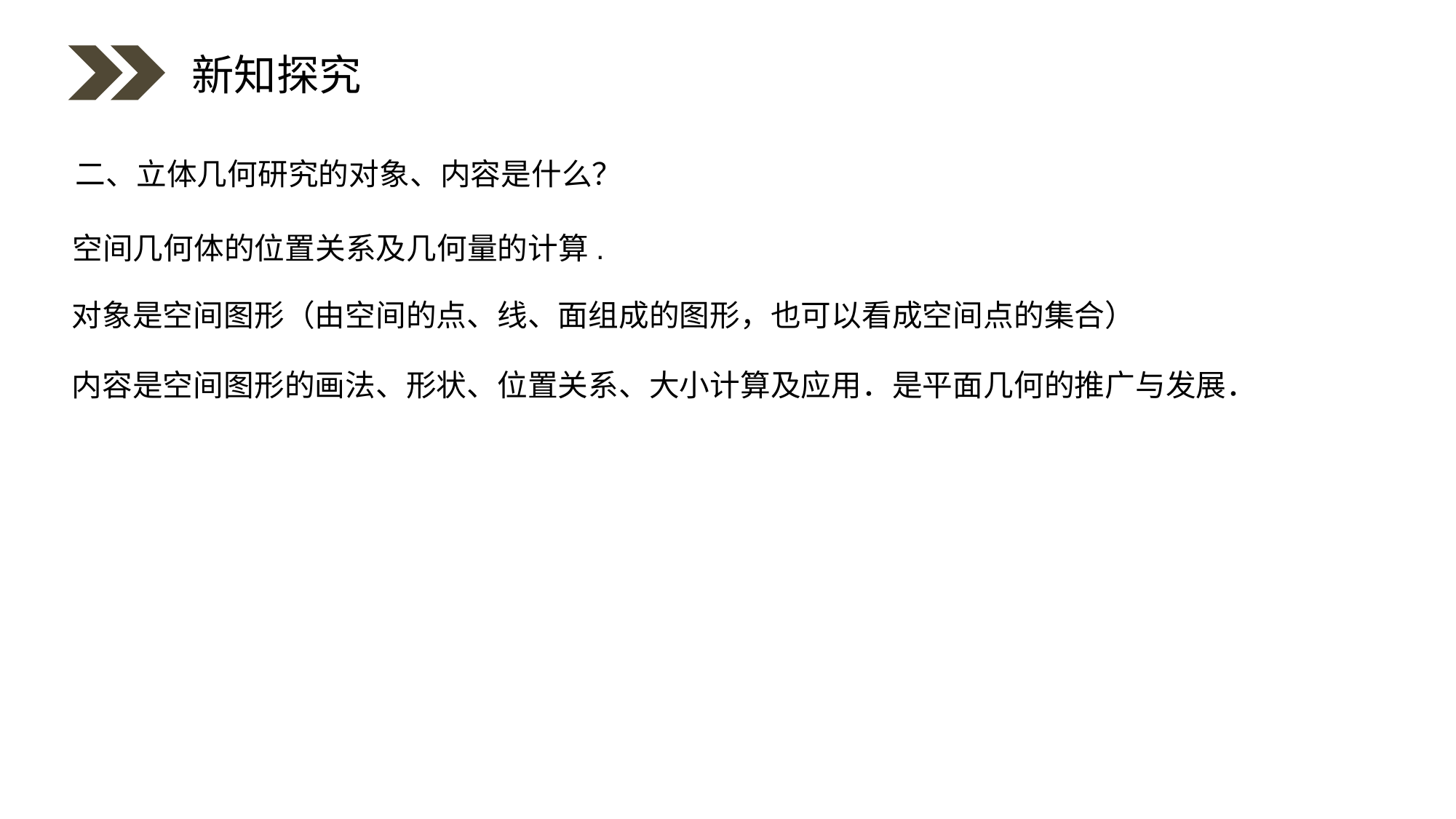

新知探究
二、立体几何研究的对象、内容是什么？
空间几何体的位置关系及几何量的计算.
        对象是空间图形（由空间的点、线、面组成的图形，也可以看成空间点的集合）
        内容是空间图形的画法、形状、位置关系、大小计算及应用．是平面几何的推广与发展．